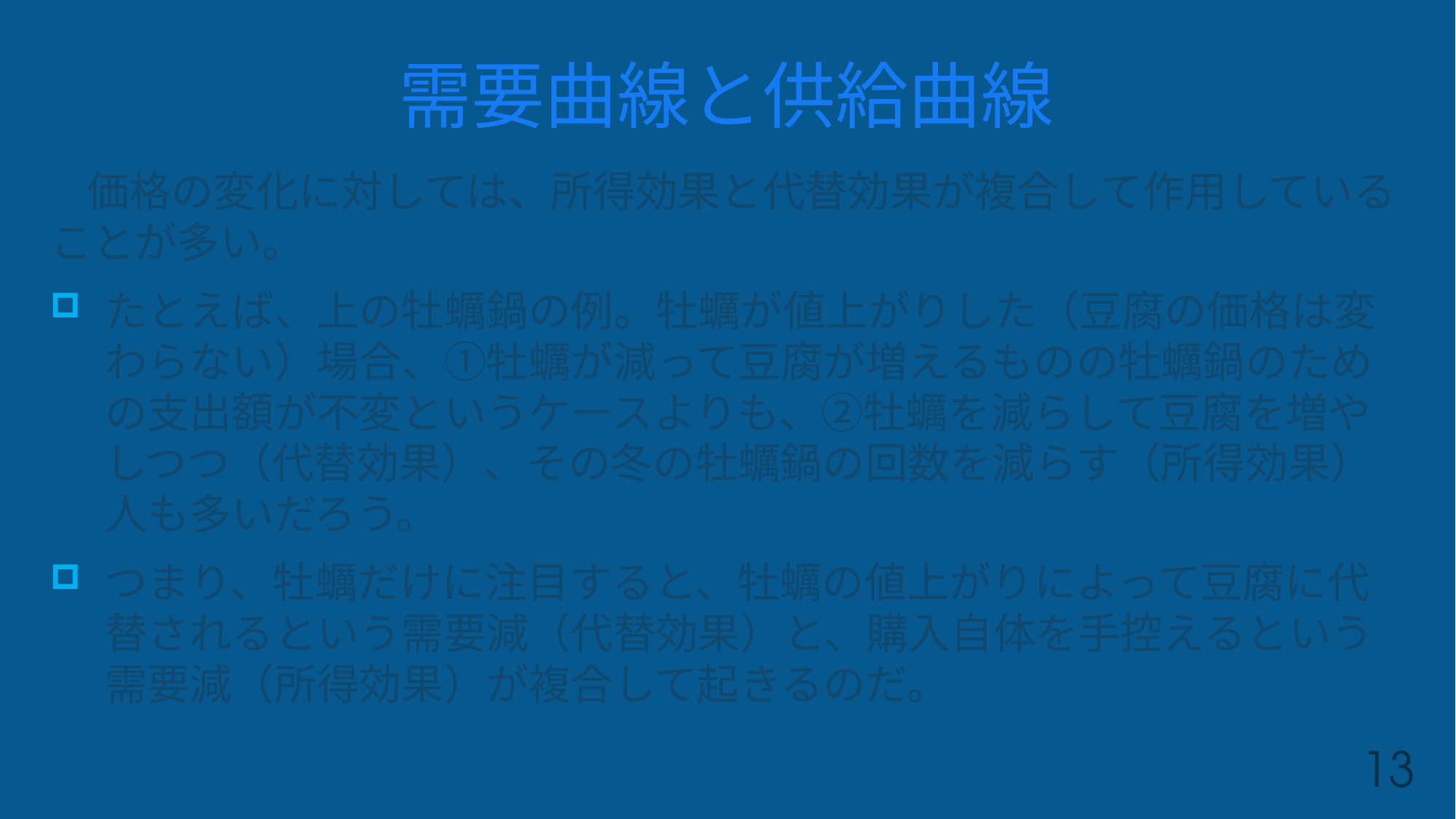

# 需要曲線と供給曲線
　価格の変化に対しては、所得効果と代替効果が複合して作用していることが多い。
たとえば、上の牡蠣鍋の例。牡蠣が値上がりした（豆腐の価格は変わらない）場合、①牡蠣が減って豆腐が増えるものの牡蠣鍋のための支出額が不変というケースよりも、②牡蠣を減らして豆腐を増やしつつ（代替効果）、その冬の牡蠣鍋の回数を減らす（所得効果）人も多いだろう。
つまり、牡蠣だけに注目すると、牡蠣の値上がりによって豆腐に代替されるという需要減（代替効果）と、購入自体を手控えるという需要減（所得効果）が複合して起きるのだ。
13